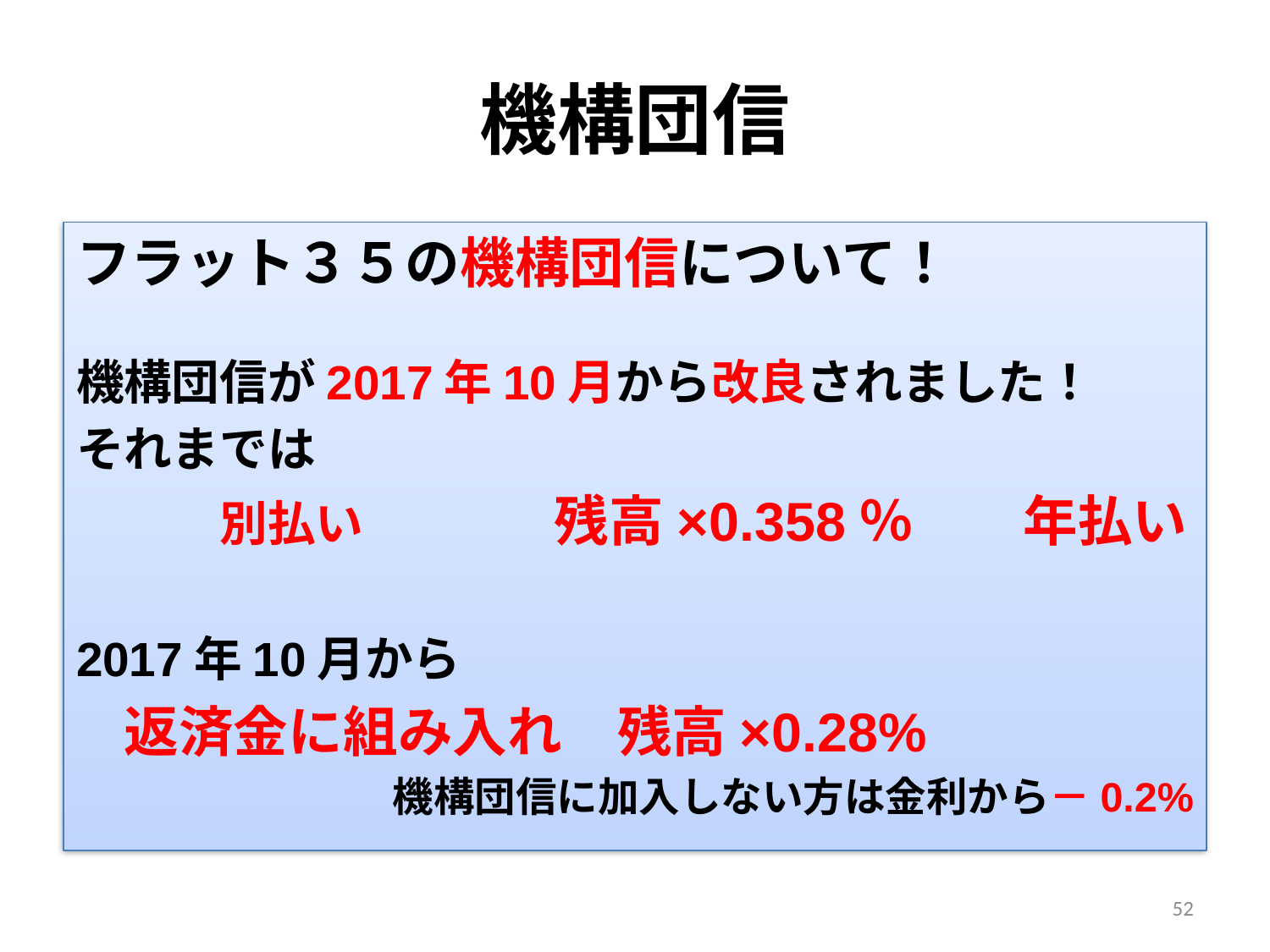

# 機構団信
フラット３５の機構団信について！

機構団信が2017年10月から改良されました！
それまでは
　　　別払い　　　　残高×0.358％　　年払い

2017年10月から
　返済金に組み入れ　残高×0.28%
機構団信に加入しない方は金利から－0.2%
52